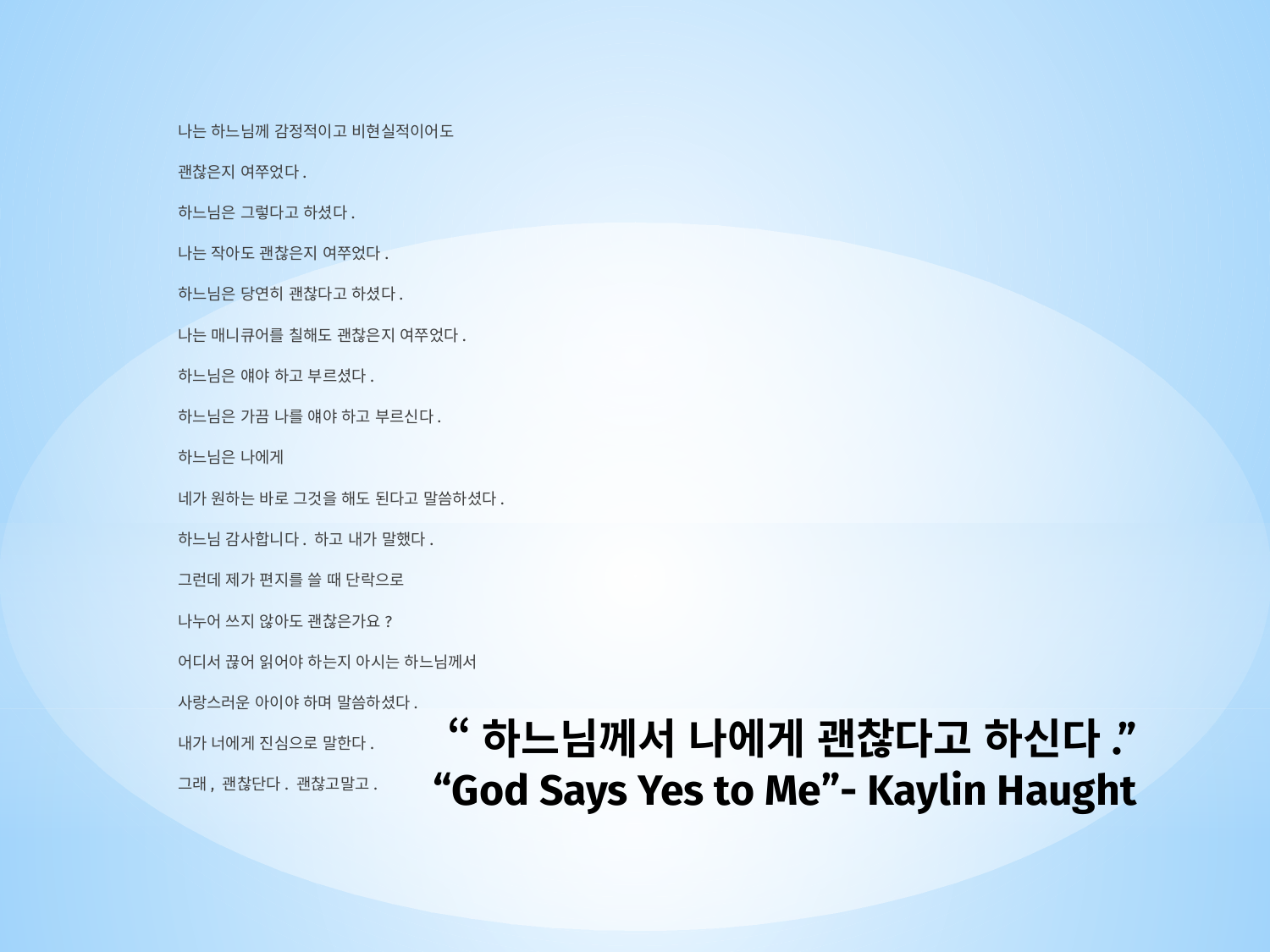

나는 하느님께 감정적이고 비현실적이어도
괜찮은지 여쭈었다.
하느님은 그렇다고 하셨다.
나는 작아도 괜찮은지 여쭈었다.
하느님은 당연히 괜찮다고 하셨다.
나는 매니큐어를 칠해도 괜찮은지 여쭈었다.
하느님은 얘야 하고 부르셨다.
하느님은 가끔 나를 얘야 하고 부르신다.
하느님은 나에게
네가 원하는 바로 그것을 해도 된다고 말씀하셨다.
하느님 감사합니다. 하고 내가 말했다.
그런데 제가 편지를 쓸 때 단락으로
나누어 쓰지 않아도 괜찮은가요?
어디서 끊어 읽어야 하는지 아시는 하느님께서
사랑스러운 아이야 하며 말씀하셨다.
내가 너에게 진심으로 말한다.
그래, 괜찮단다. 괜찮고말고.
# “하느님께서 나에게 괜찮다고 하신다.” “God Says Yes to Me”- Kaylin Haught